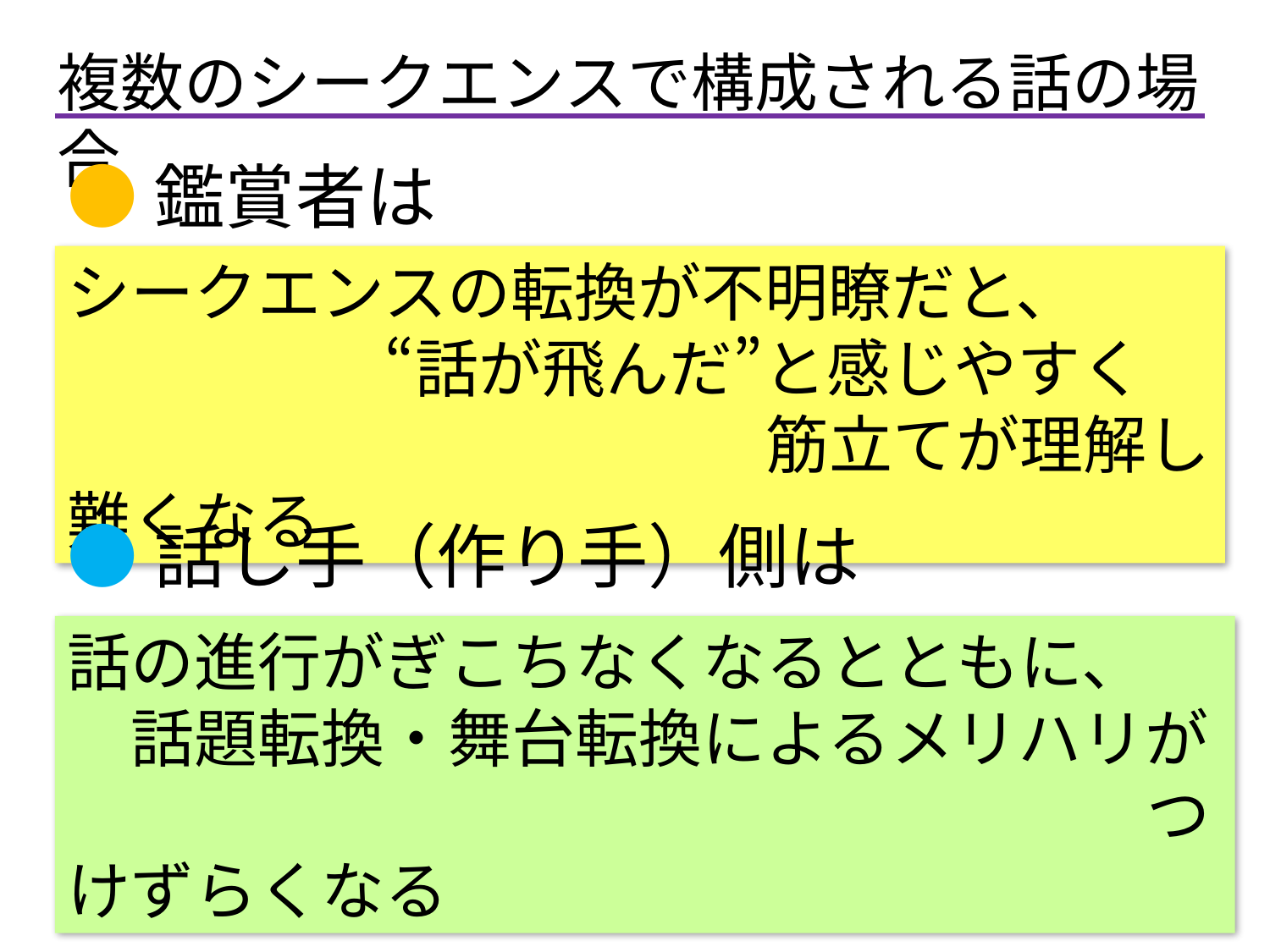

複数のシークエンスで構成される話の場合
●鑑賞者は
シークエンスの転換が不明瞭だと、
　　　　　“話が飛んだ”と感じやすく
　　　　　　　　　　　筋立てが理解し難くなる
●話し手（作り手）側は
話の進行がぎこちなくなるとともに、
　話題転換・舞台転換によるメリハリが
　　　　　　　　　　　　　　　　　つけずらくなる